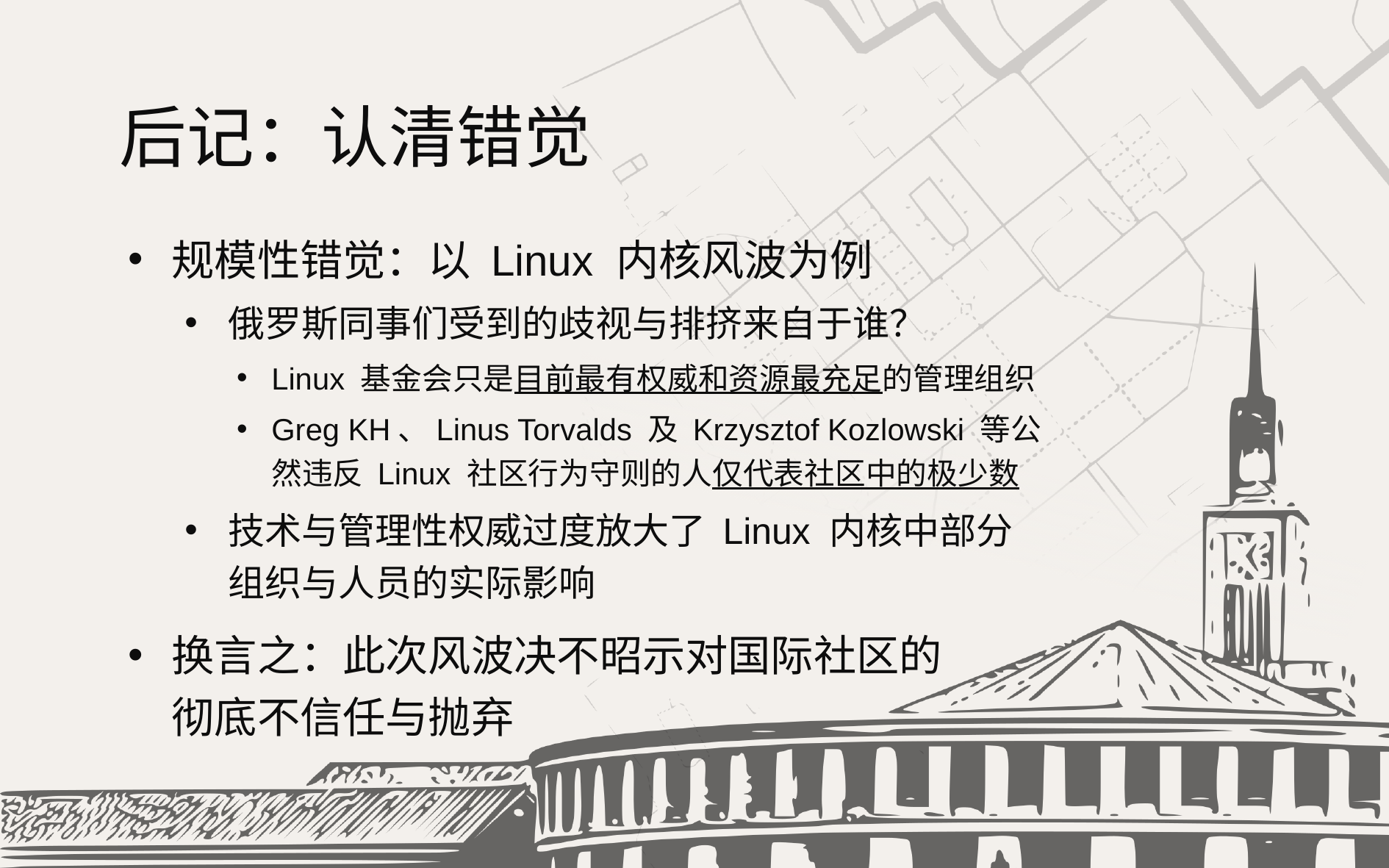

# 后记：认清错觉
规模性错觉：以 Linux 内核风波为例
俄罗斯同事们受到的歧视与排挤来自于谁？
Linux 基金会只是目前最有权威和资源最充足的管理组织
Greg KH、Linus Torvalds 及 Krzysztof Kozlowski 等公然违反 Linux 社区行为守则的人仅代表社区中的极少数
技术与管理性权威过度放大了 Linux 内核中部分
组织与人员的实际影响
换言之：此次风波决不昭示对国际社区的
彻底不信任与抛弃